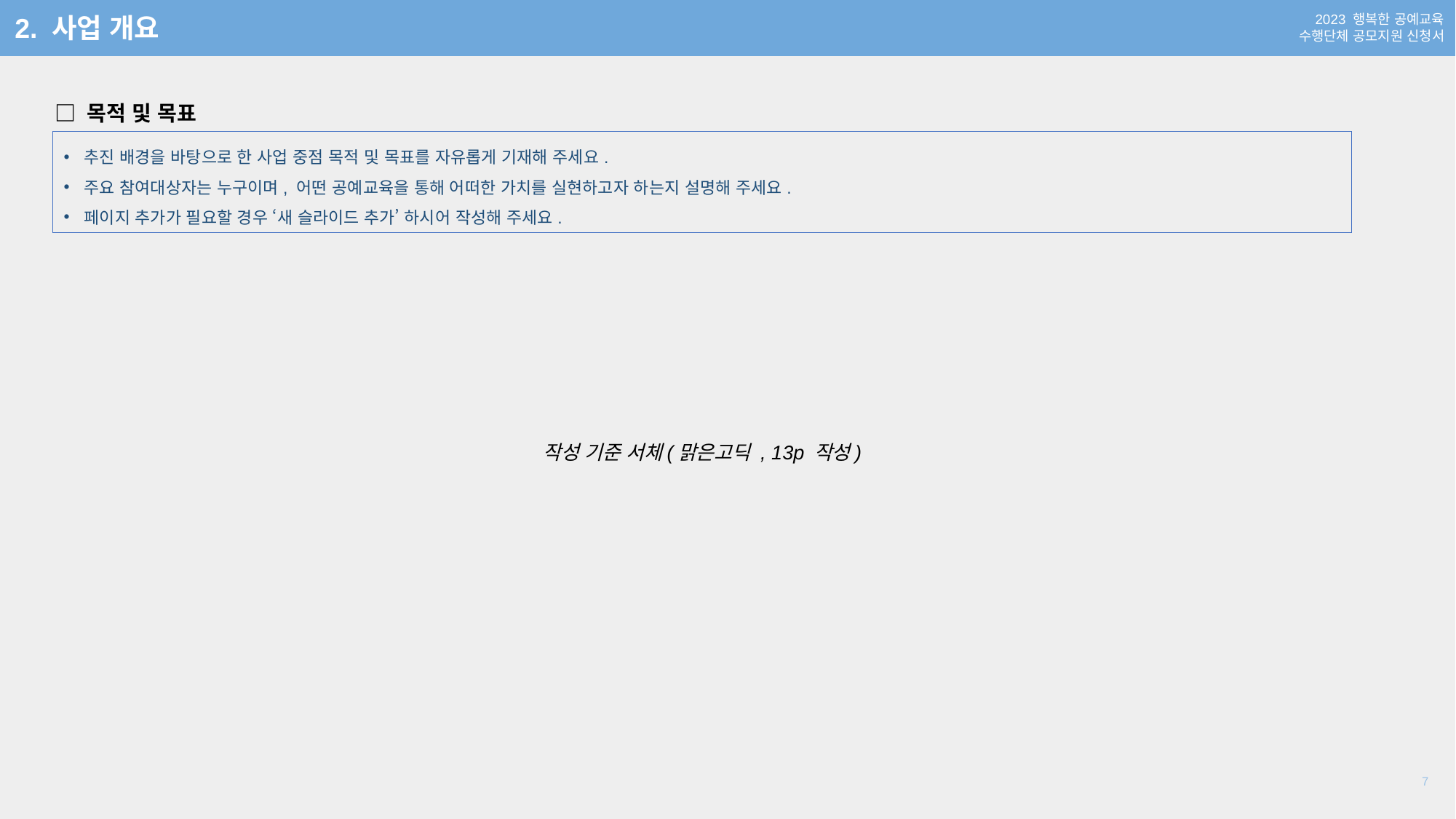

2. 사업 개요
□ 목적 및 목표
추진 배경을 바탕으로 한 사업 중점 목적 및 목표를 자유롭게 기재해 주세요.
주요 참여대상자는 누구이며, 어떤 공예교육을 통해 어떠한 가치를 실현하고자 하는지 설명해 주세요.
페이지 추가가 필요할 경우 ‘새 슬라이드 추가’ 하시어 작성해 주세요.

작성 기준 서체(맑은고딕 , 13p 작성)

7